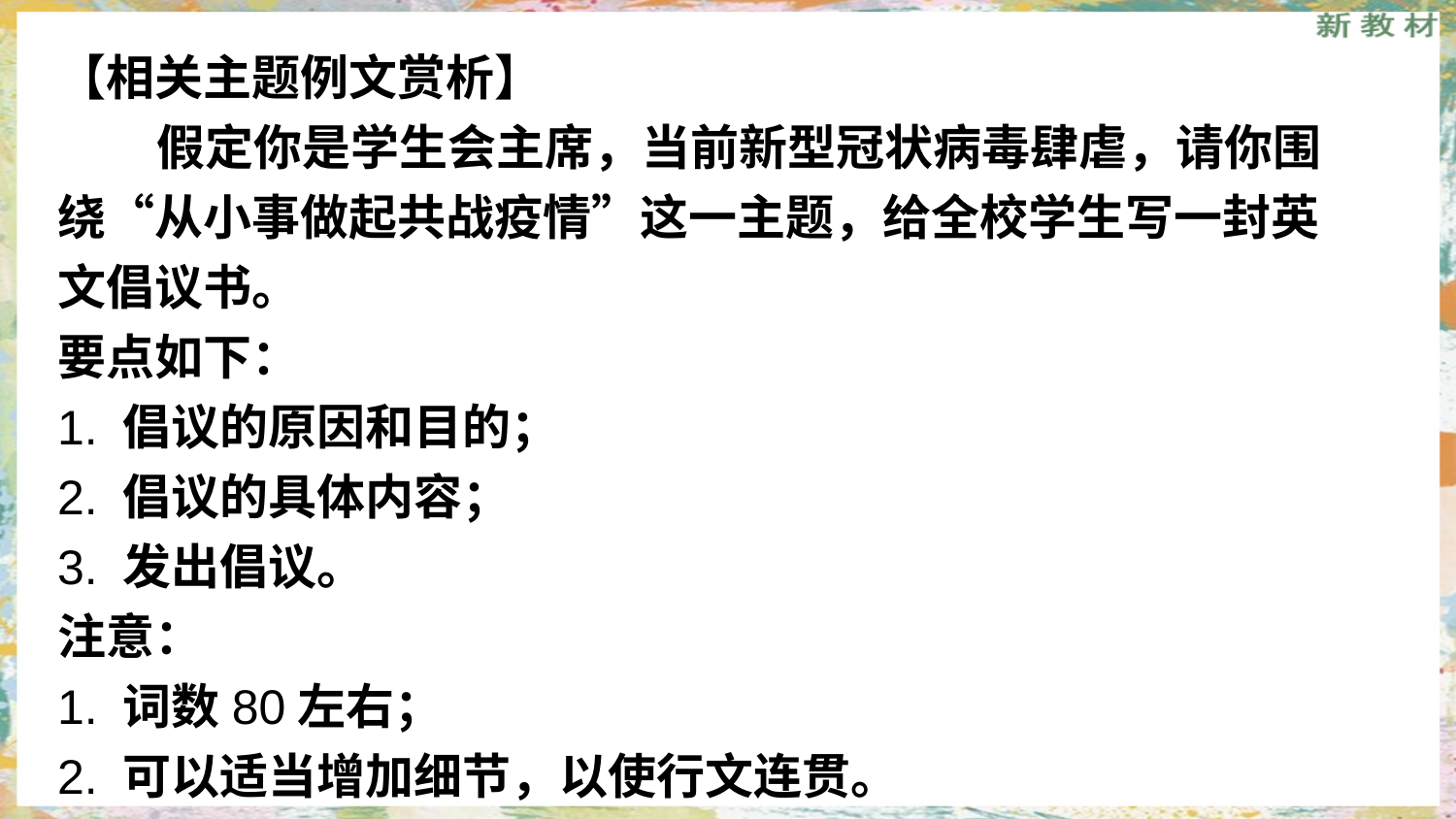

【相关主题例文赏析】
        假定你是学生会主席，当前新型冠状病毒肆虐，请你围绕“从小事做起共战疫情”这一主题，给全校学生写一封英文倡议书。
要点如下：
1. 倡议的原因和目的；
2. 倡议的具体内容；
3. 发出倡议。
注意：
1. 词数80左右；
2. 可以适当增加细节，以使行文连贯。